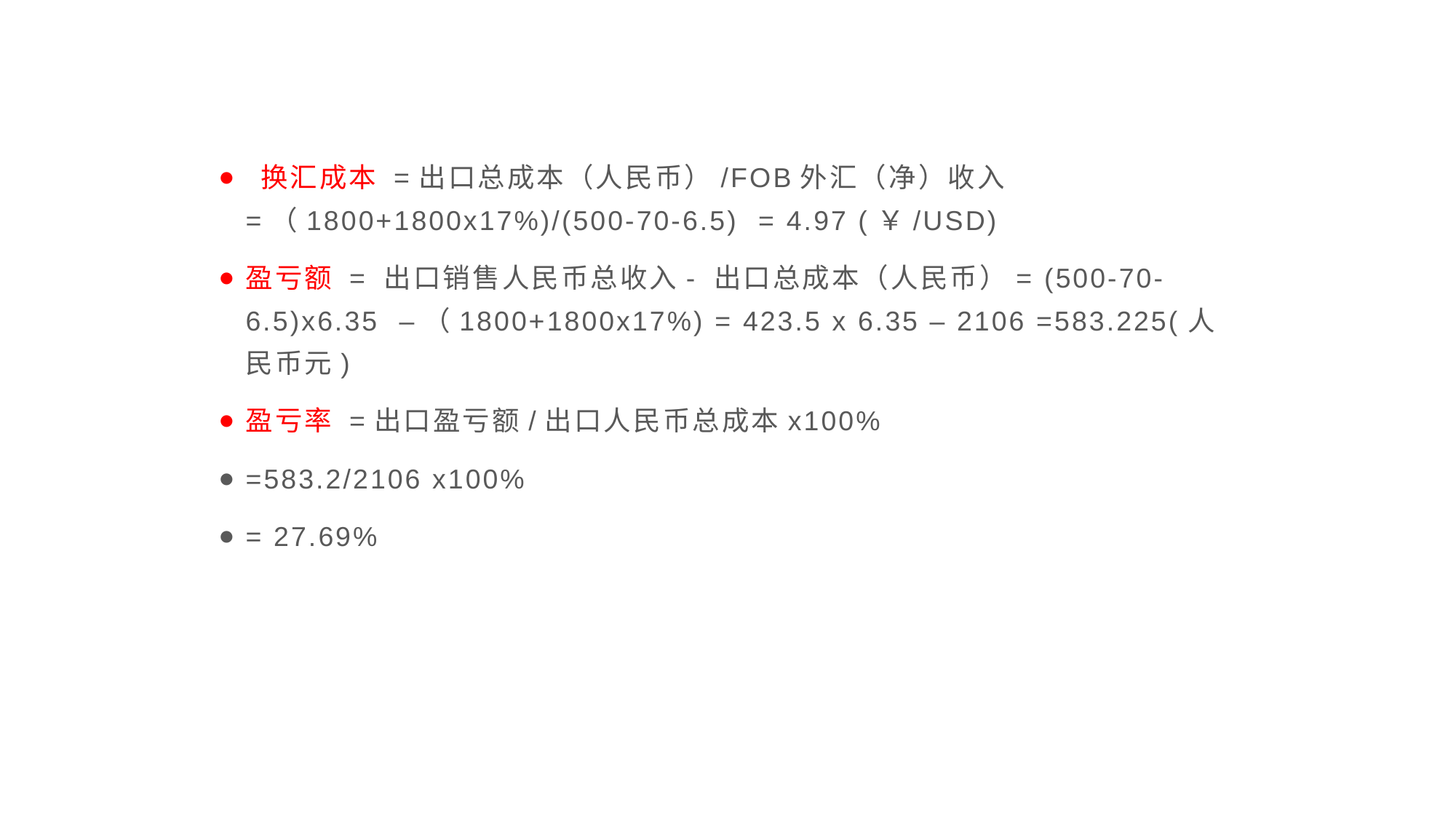

#
 换汇成本 =出口总成本（人民币）/FOB外汇（净）收入=（1800+1800x17%)/(500-70-6.5)  = 4.97 (￥/USD)
盈亏额 = 出口销售人民币总收入- 出口总成本（人民币）= (500-70-6.5)x6.35  –（1800+1800x17%) = 423.5 x 6.35 – 2106 =583.225(人民币元)
盈亏率 =出口盈亏额/出口人民币总成本x100%
=583.2/2106 x100%
= 27.69%

9